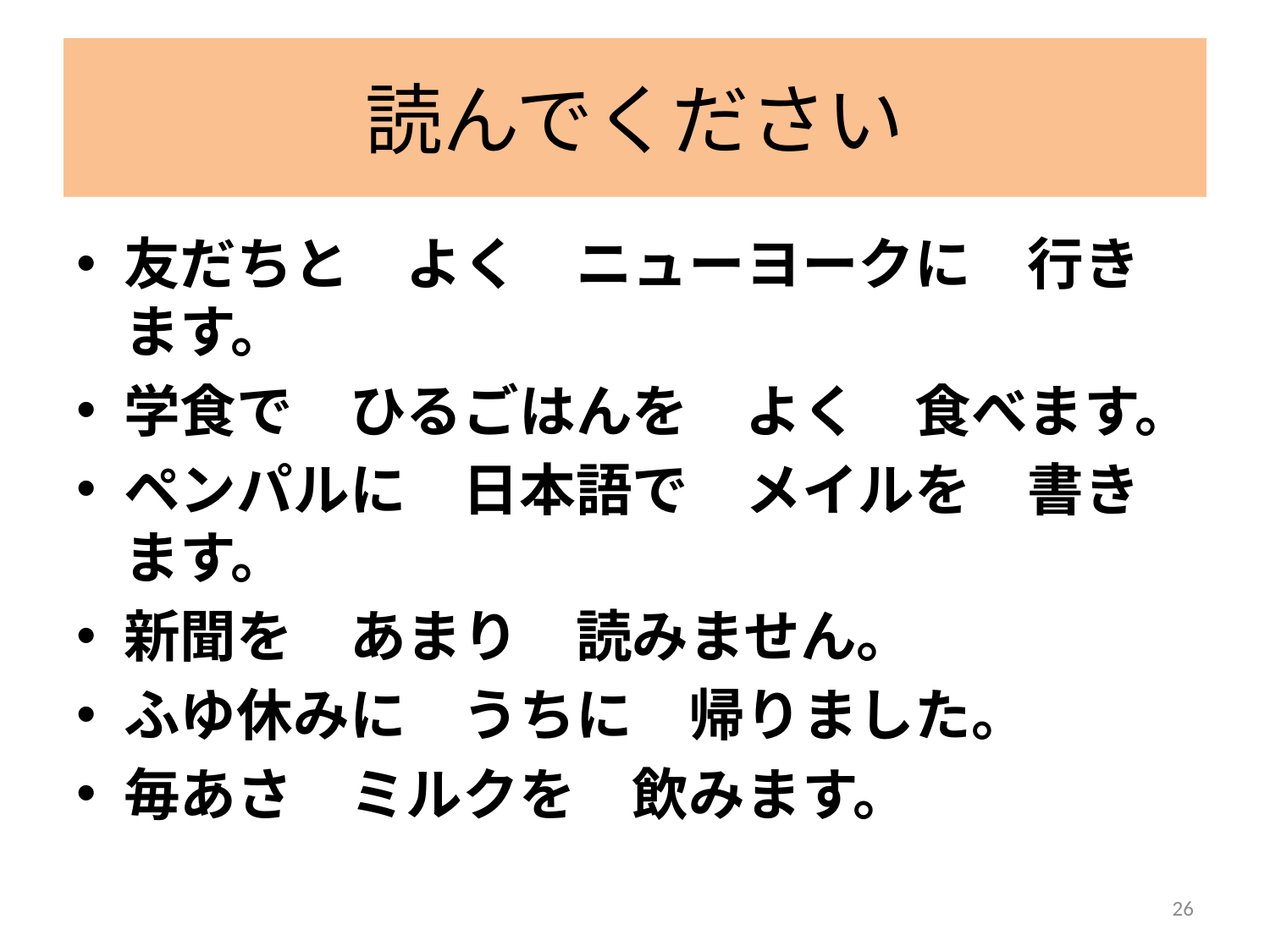

# 読んでください
友だちと　よく　ニューヨークに　行きます。
学食で　ひるごはんを　よく　食べます。
ペンパルに　日本語で　メイルを　書きます。
新聞を　あまり　読みません。
ふゆ休みに　うちに　帰りました。
毎あさ　ミルクを　飲みます。

26